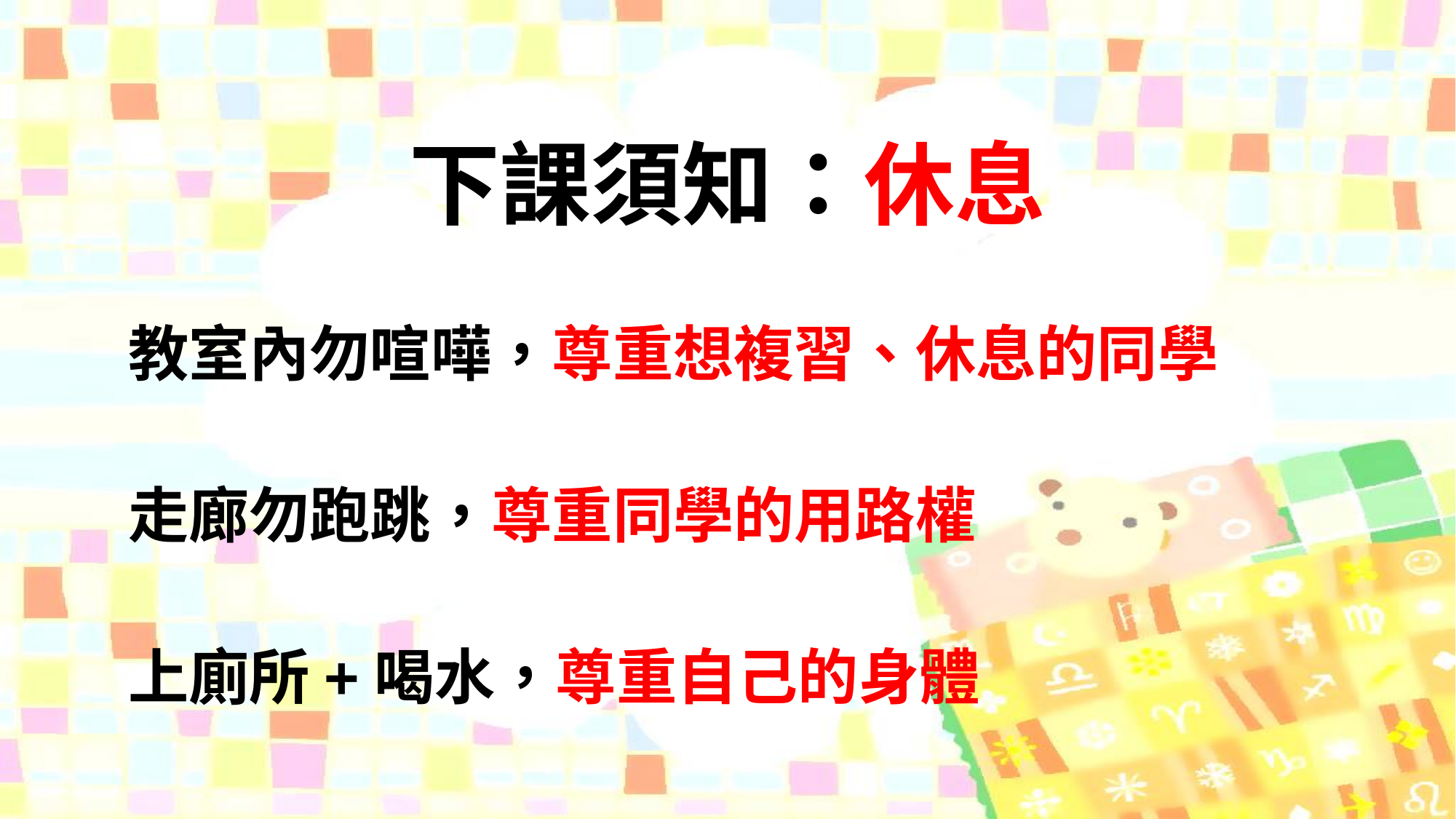

下課須知：休息
教室內勿喧嘩，尊重想複習、休息的同學

走廊勿跑跳，尊重同學的用路權

上廁所+喝水，尊重自己的身體